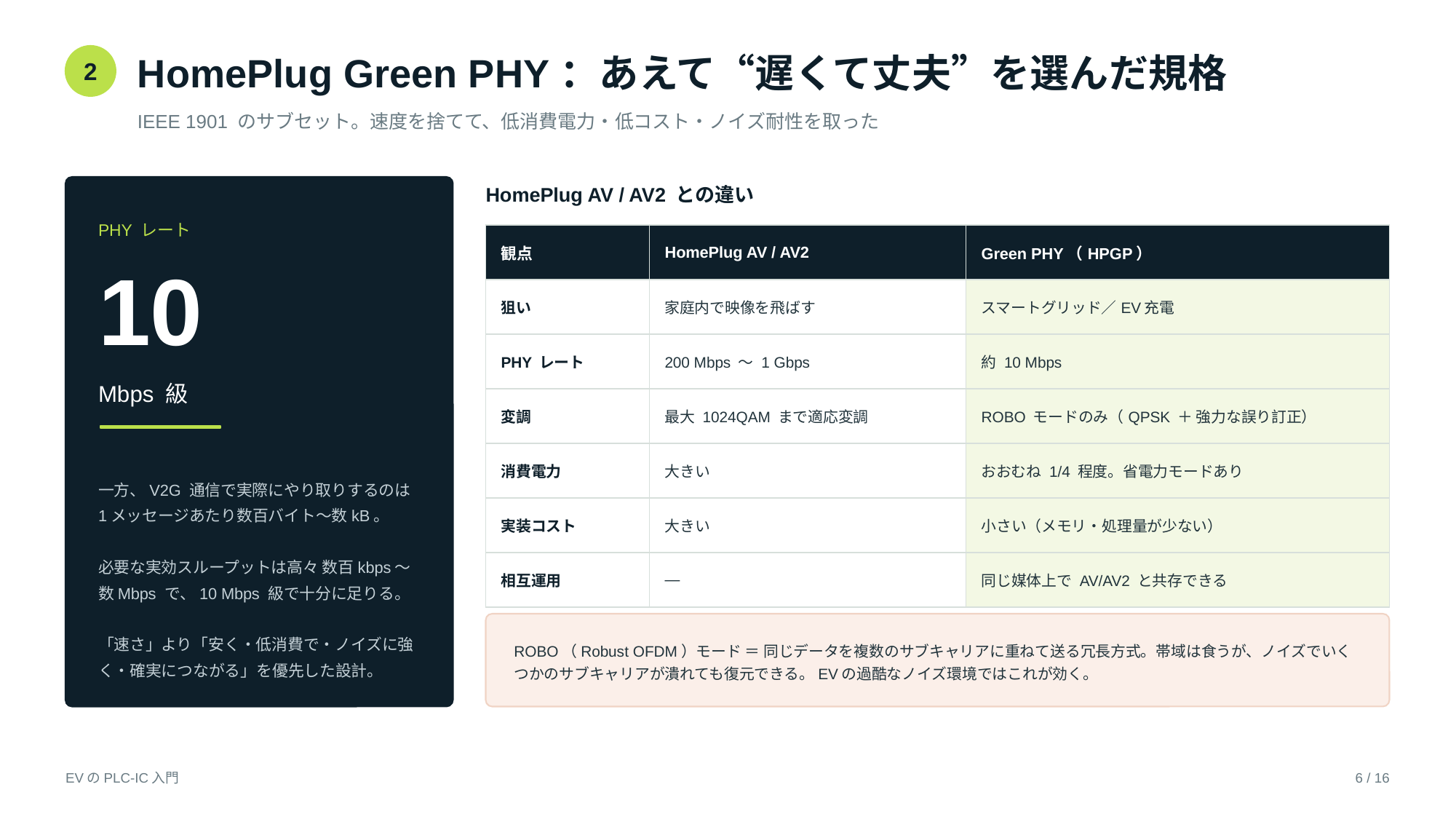

HomePlug Green PHY：あえて“遅くて丈夫”を選んだ規格

2
IEEE 1901 のサブセット。速度を捨てて、低消費電力・低コスト・ノイズ耐性を取った

HomePlug AV / AV2 との違い
PHY レート
| 観点 | HomePlug AV / AV2 | Green PHY（HPGP） |
| --- | --- | --- |
| 狙い | 家庭内で映像を飛ばす | スマートグリッド／EV充電 |
| PHY レート | 200 Mbps 〜 1 Gbps | 約 10 Mbps |
| 変調 | 最大 1024QAM まで適応変調 | ROBO モードのみ（QPSK ＋ 強力な誤り訂正） |
| 消費電力 | 大きい | おおむね 1/4 程度。省電力モードあり |
| 実装コスト | 大きい | 小さい（メモリ・処理量が少ない） |
| 相互運用 | ― | 同じ媒体上で AV/AV2 と共存できる |
10
Mbps 級

一方、V2G 通信で実際にやり取りするのは 1メッセージあたり数百バイト〜数kB。

必要な実効スループットは高々 数百kbps〜数Mbps で、10 Mbps 級で十分に足りる。

「速さ」より「安く・低消費で・ノイズに強く・確実につながる」を優先した設計。

ROBO（Robust OFDM）モード ＝ 同じデータを複数のサブキャリアに重ねて送る冗長方式。帯域は食うが、ノイズでいくつかのサブキャリアが潰れても復元できる。EVの過酷なノイズ環境ではこれが効く。
EVのPLC-IC入門
6 / 16